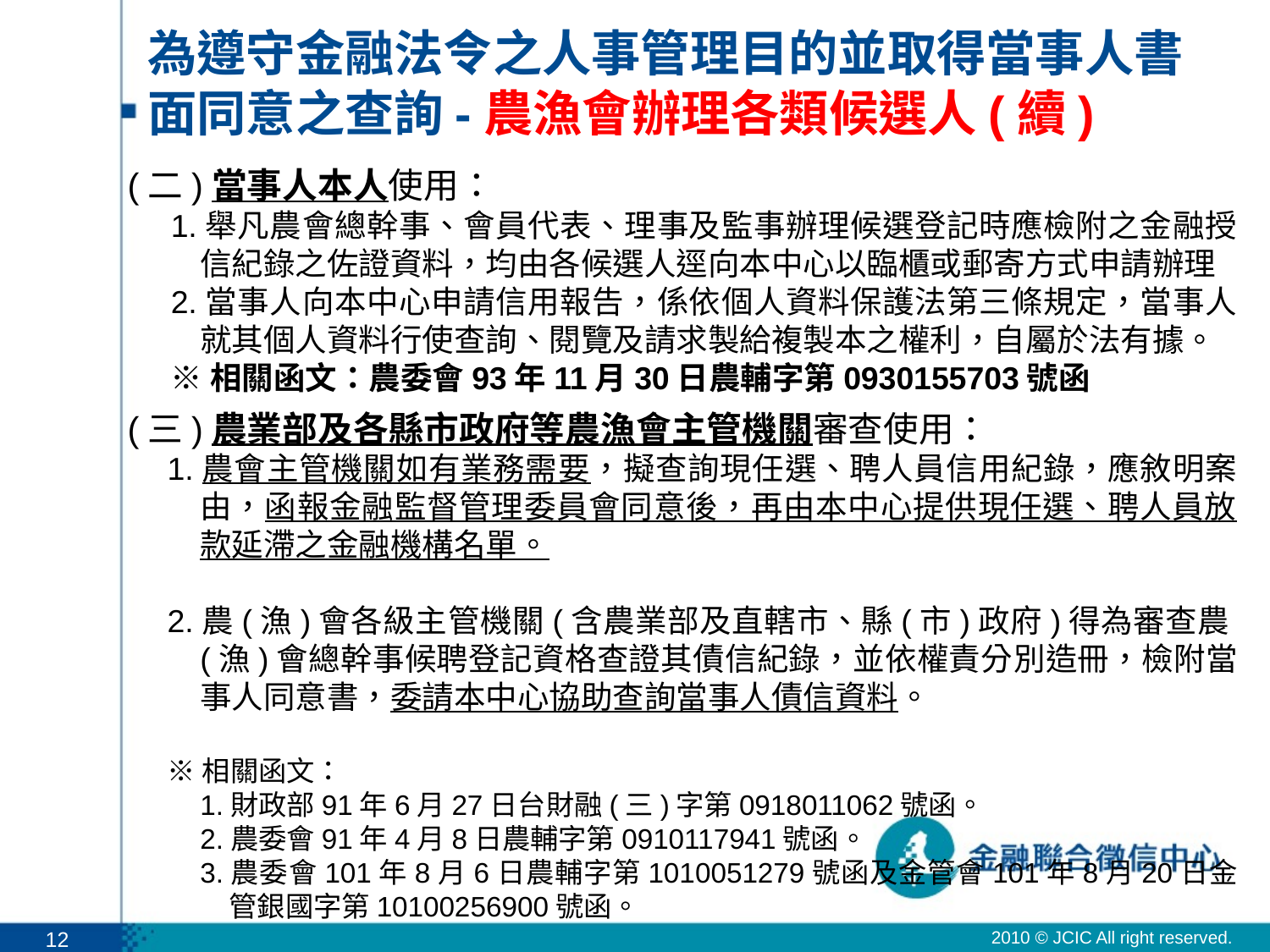

# 為遵守金融法令之人事管理目的並取得當事人書面同意之查詢-農漁會辦理各類候選人(續)
(二)當事人本人使用：
1.舉凡農會總幹事、會員代表、理事及監事辦理候選登記時應檢附之金融授信紀錄之佐證資料，均由各候選人逕向本中心以臨櫃或郵寄方式申請辦理
2.當事人向本中心申請信用報告，係依個人資料保護法第三條規定，當事人就其個人資料行使查詢、閱覽及請求製給複製本之權利，自屬於法有據。
※相關函文：農委會93年11月30日農輔字第0930155703號函
(三)農業部及各縣市政府等農漁會主管機關審查使用：
1.農會主管機關如有業務需要，擬查詢現任選、聘人員信用紀錄，應敘明案由，函報金融監督管理委員會同意後，再由本中心提供現任選、聘人員放款延滯之金融機構名單。

2.農(漁)會各級主管機關(含農業部及直轄市、縣(市)政府)得為審查農(漁)會總幹事候聘登記資格查證其債信紀錄，並依權責分別造冊，檢附當事人同意書，委請本中心協助查詢當事人債信資料。

※相關函文：
1.財政部91年6月27日台財融(三)字第0918011062號函。
2.農委會91年4月8日農輔字第0910117941號函。
3.農委會101年8月6日農輔字第1010051279號函及金管會101年8月20日金管銀國字第10100256900號函。
12